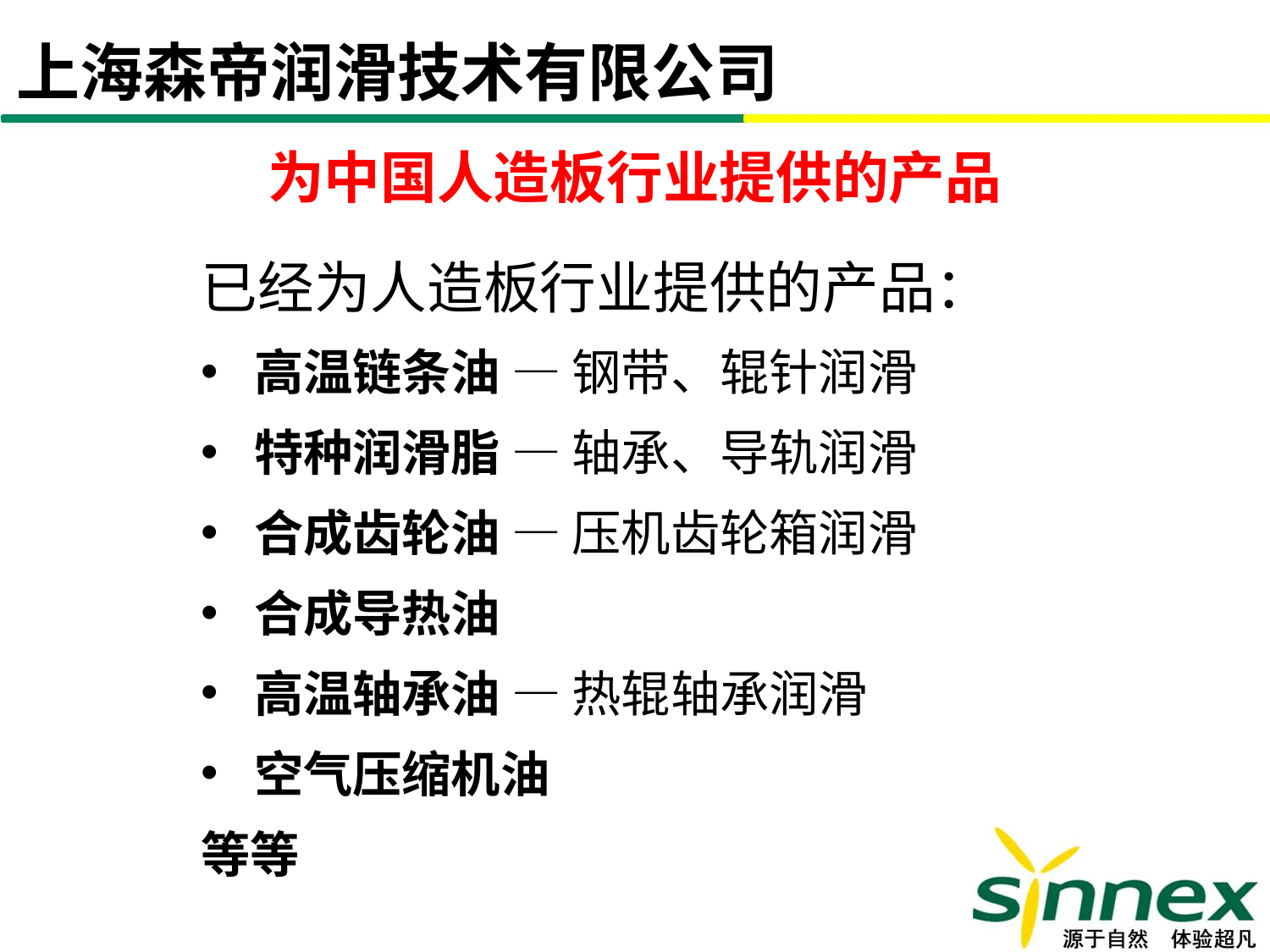

上海森帝润滑技术有限公司
为中国人造板行业提供的产品
已经为人造板行业提供的产品：
 高温链条油 — 钢带、辊针润滑
 特种润滑脂 — 轴承、导轨润滑
 合成齿轮油 — 压机齿轮箱润滑
 合成导热油
 高温轴承油 — 热辊轴承润滑
 空气压缩机油
等等